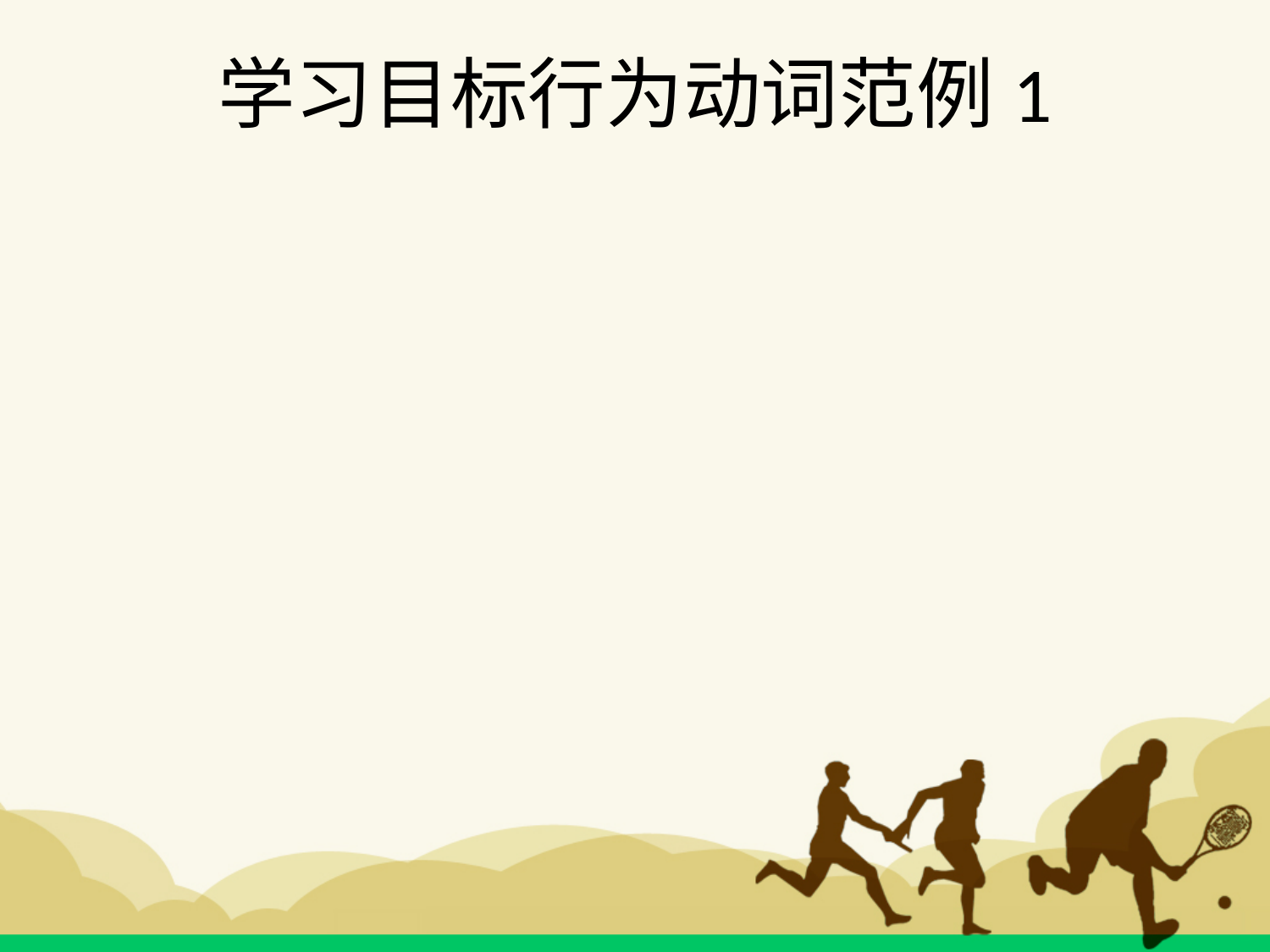

# 学习目标行为动词范例1
学习和应用运动技能
　水平一：初步掌握简单的技术动作
　水平二：会做简单的组合动作
　水平三：初步掌握运动基本技术
　水平四：发展运动技战术能力
　水平五：提高一两项运动的技战术水平
　水平六：组织和参加小型体育比赛